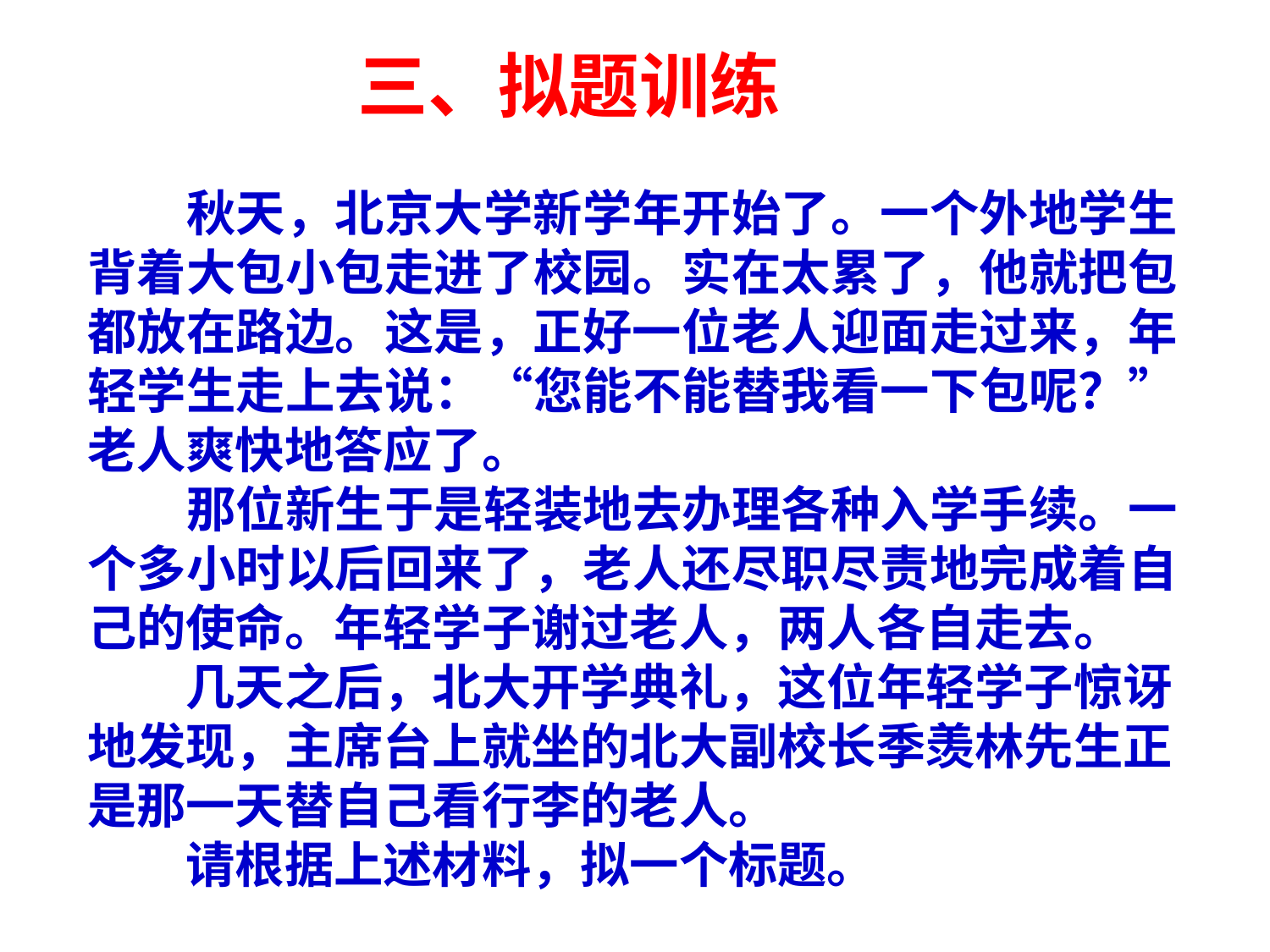

三、拟题训练

　　秋天，北京大学新学年开始了。一个外地学生背着大包小包走进了校园。实在太累了，他就把包都放在路边。这是，正好一位老人迎面走过来，年轻学生走上去说：“您能不能替我看一下包呢？”老人爽快地答应了。
　　那位新生于是轻装地去办理各种入学手续。一个多小时以后回来了，老人还尽职尽责地完成着自己的使命。年轻学子谢过老人，两人各自走去。
　　几天之后，北大开学典礼，这位年轻学子惊讶地发现，主席台上就坐的北大副校长季羡林先生正是那一天替自己看行李的老人。
　　请根据上述材料，拟一个标题。